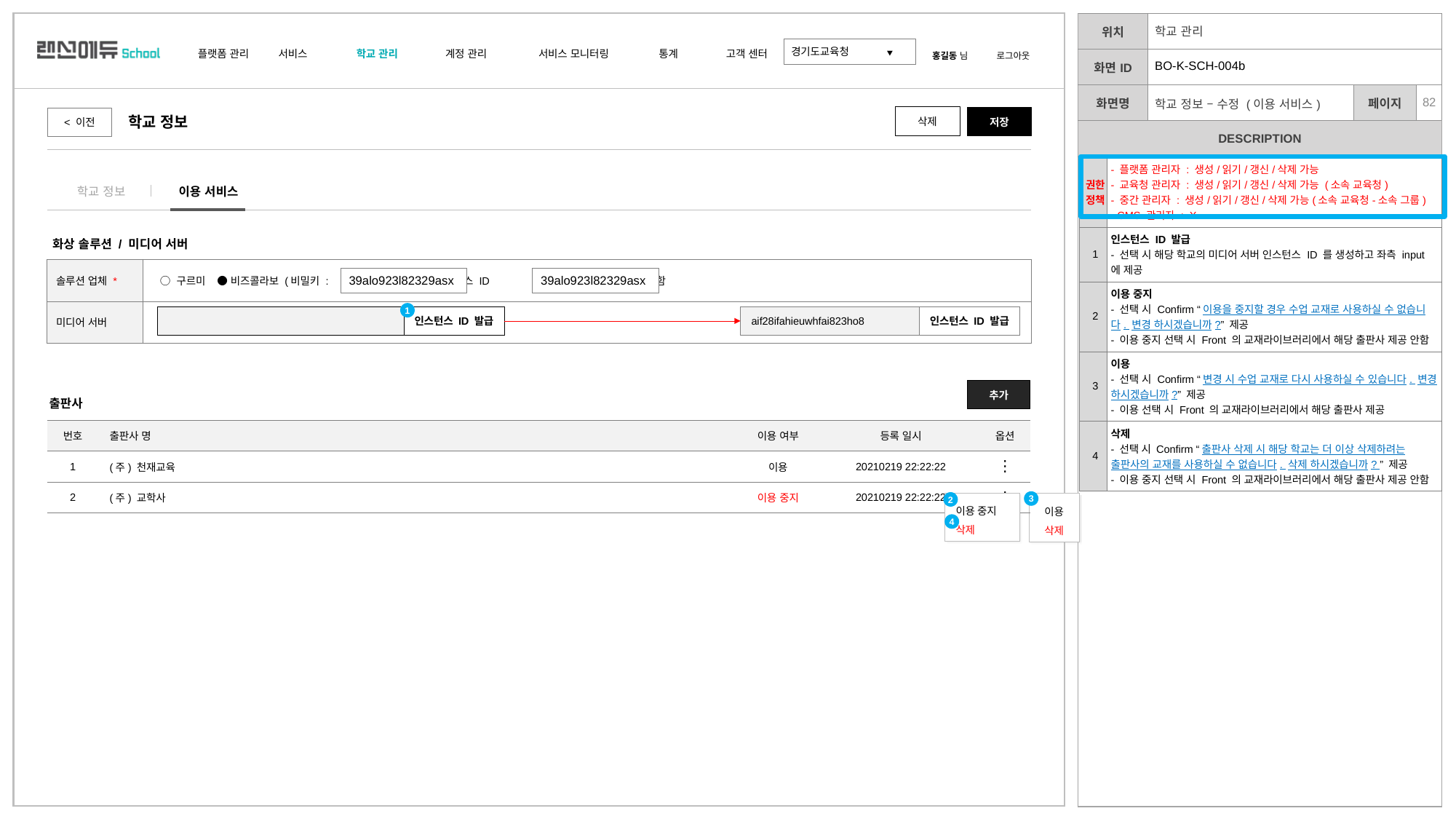

|  | 학교 관리 |  |  |
| --- | --- | --- | --- |
|  | BO-K-SCH-004b |  |  |
|  | 학교 정보 – 수정 (이용 서비스) |  |  |
삭제
저장
< 이전
학교 정보

| 권한 정책 | - 플랫폼 관리자 : 생성/읽기/갱신/삭제 가능 - 교육청 관리자 : 생성/읽기/갱신/삭제 가능 (소속 교육청) - 중간 관리자 : 생성/읽기/갱신/삭제 가능(소속 교육청-소속 그룹) - CMS 관리자 : X |
| --- | --- |
| 1 | 인스턴스 ID 발급 - 선택 시 해당 학교의 미디어 서버 인스턴스 ID 를 생성하고 좌측 input 에 제공 |
| 2 | 이용 중지 - 선택 시 Confirm “이용을 중지할 경우 수업 교재로 사용하실 수 없습니다. 변경 하시겠습니까?” 제공 - 이용 중지 선택 시 Front 의 교재라이브러리에서 해당 출판사 제공 안함 |
| 3 | 이용 - 선택 시 Confirm “변경 시 수업 교재로 다시 사용하실 수 있습니다. 변경 하시겠습니까?” 제공 - 이용 선택 시 Front 의 교재라이브러리에서 해당 출판사 제공 |
| 4 | 삭제 - 선택 시 Confirm “출판사 삭제 시 해당 학교는 더 이상 삭제하려는 출판사의 교재를 사용하실 수 없습니다. 삭제 하시겠습니까? ” 제공 - 이용 중지 선택 시 Front 의 교재라이브러리에서 해당 출판사 제공 안함 |
학교 정보
이용 서비스
화상 솔루션 / 미디어 서버
| 솔루션 업체 \* | ○ 구르미 ● 비즈콜라보 (비밀키 : , 서비스 ID ). ○ 사용 안함 |
| --- | --- |
| 미디어 서버 |  |
39alo923l82329asx
39alo923l82329asx
1

인스턴스 ID 발급
aif28ifahieuwhfai823ho8
인스턴스 ID 발급
추가
출판사
| 번호 | 출판사 명 | 이용 여부 | 등록 일시 | 옵션 |
| --- | --- | --- | --- | --- |
| 1 | (주) 천재교육 | 이용 | 20210219 22:22:22 | ⋮ |
| 2 | (주) 교학사 | 이용 중지 | 20210219 22:22:22 | ⋮ |
3
2
이용 중지
삭제
이용
삭제
4